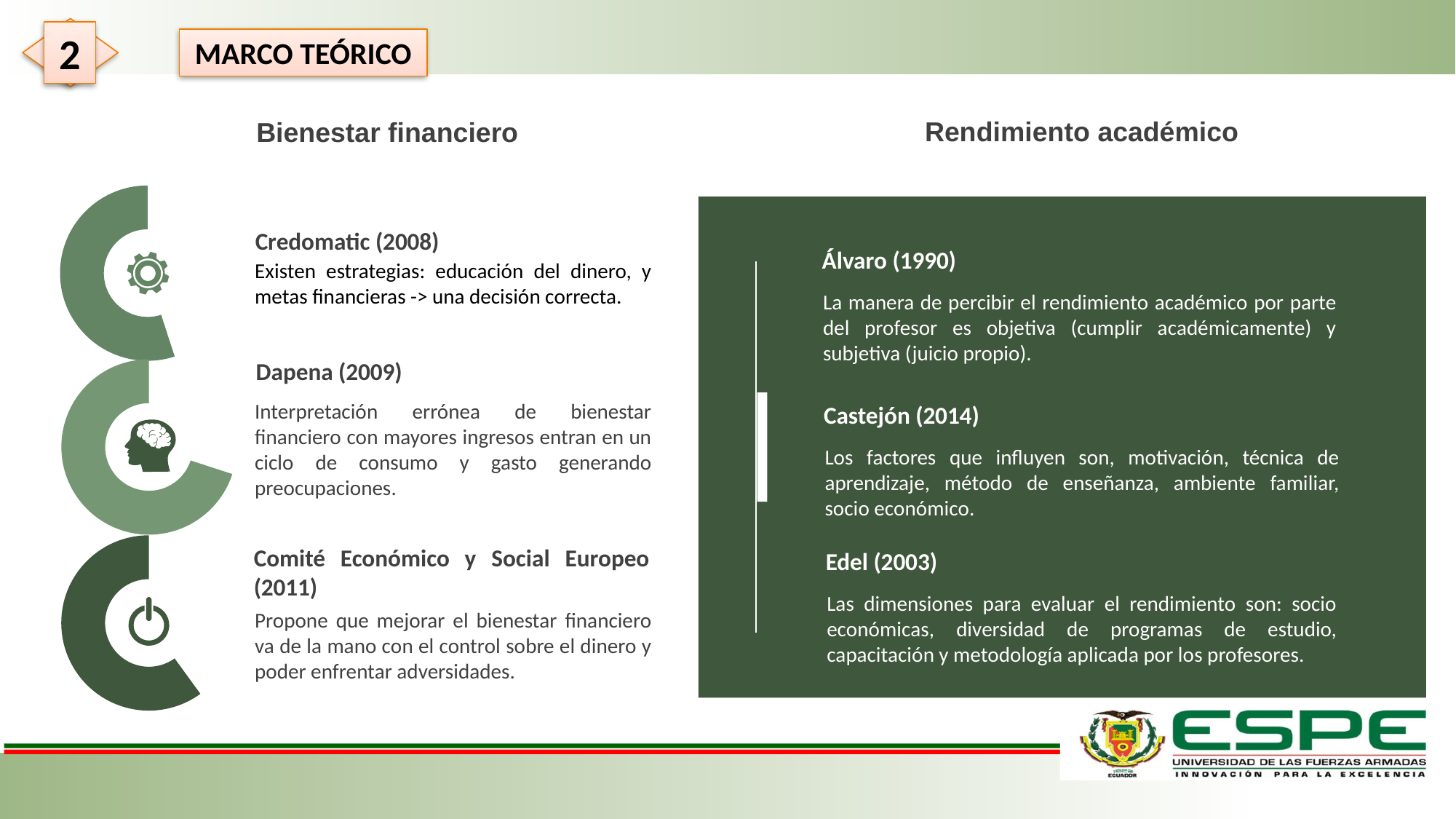

MARCO TEÓRICO

2
Rendimiento académico
Bienestar financiero

### Chart

| Category | 판매 |
|---|---|
| 1분기 | 45.0 |
| 2분기 | 55.0 |

Credomatic (2008)
Existen estrategias: educación del dinero, y metas financieras -> una decisión correcta.
Álvaro (1990)
La manera de percibir el rendimiento académico por parte del profesor es objetiva (cumplir académicamente) y subjetiva (juicio propio).

Dapena (2009)
Interpretación errónea de bienestar financiero con mayores ingresos entran en un ciclo de consumo y gasto generando preocupaciones.

### Chart

| Category | 판매 |
|---|---|
| 1분기 | 30.0 |
| 2분기 | 70.0 |
Castejón (2014)
Los factores que influyen son, motivación, técnica de aprendizaje, método de enseñanza, ambiente familiar, socio económico.

### Chart

| Category | 판매 |
|---|---|
| 1분기 | 40.0 |
| 2분기 | 60.0 |
Comité Económico y Social Europeo (2011)
Propone que mejorar el bienestar financiero va de la mano con el control sobre el dinero y poder enfrentar adversidades.
Edel (2003)
Las dimensiones para evaluar el rendimiento son: socio económicas, diversidad de programas de estudio, capacitación y metodología aplicada por los profesores.